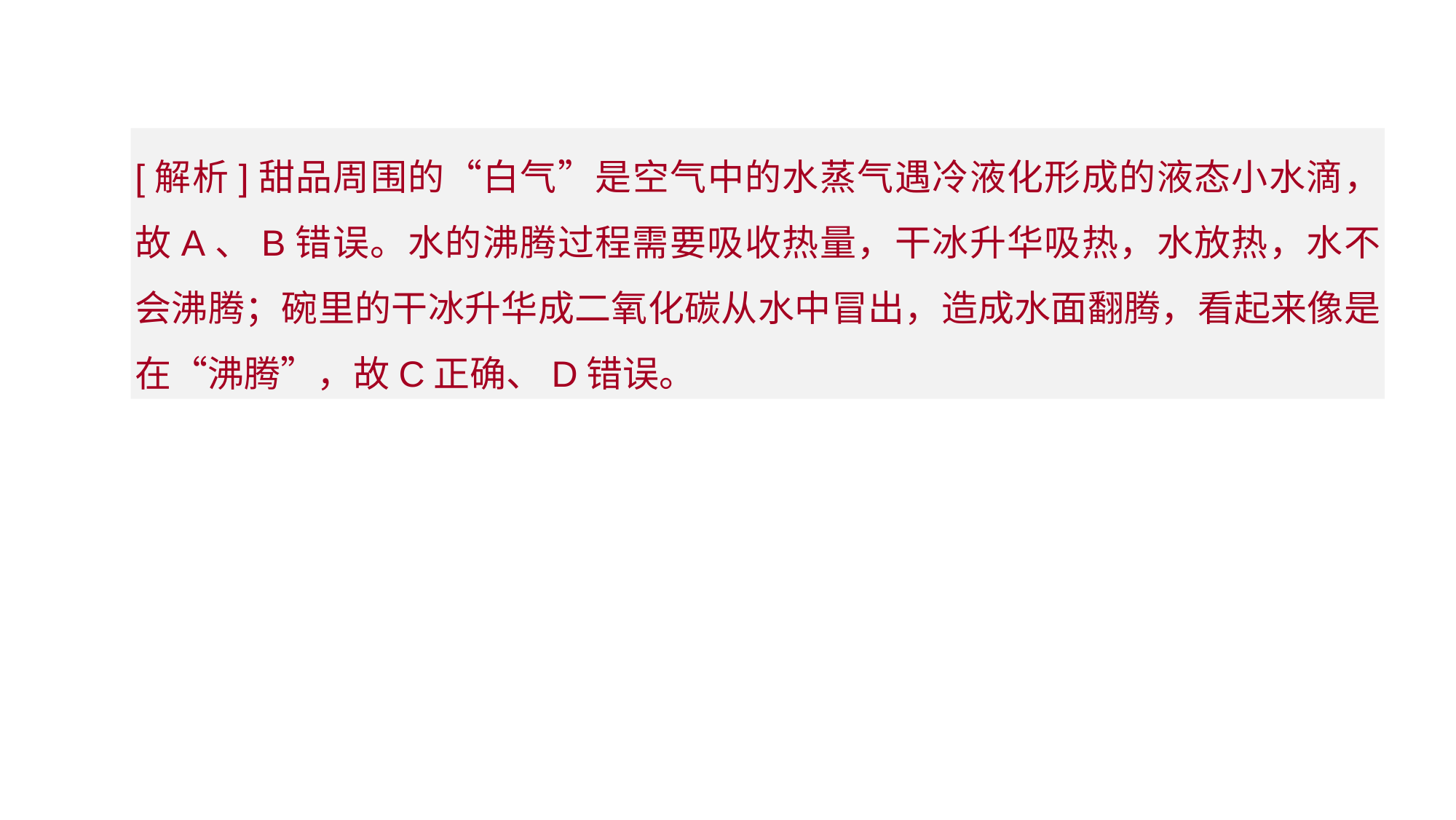

[解析]甜品周围的“白气”是空气中的水蒸气遇冷液化形成的液态小水滴，故A、B错误。水的沸腾过程需要吸收热量，干冰升华吸热，水放热，水不会沸腾；碗里的干冰升华成二氧化碳从水中冒出，造成水面翻腾，看起来像是在“沸腾”，故C正确、D错误。
重难突破 能力提升